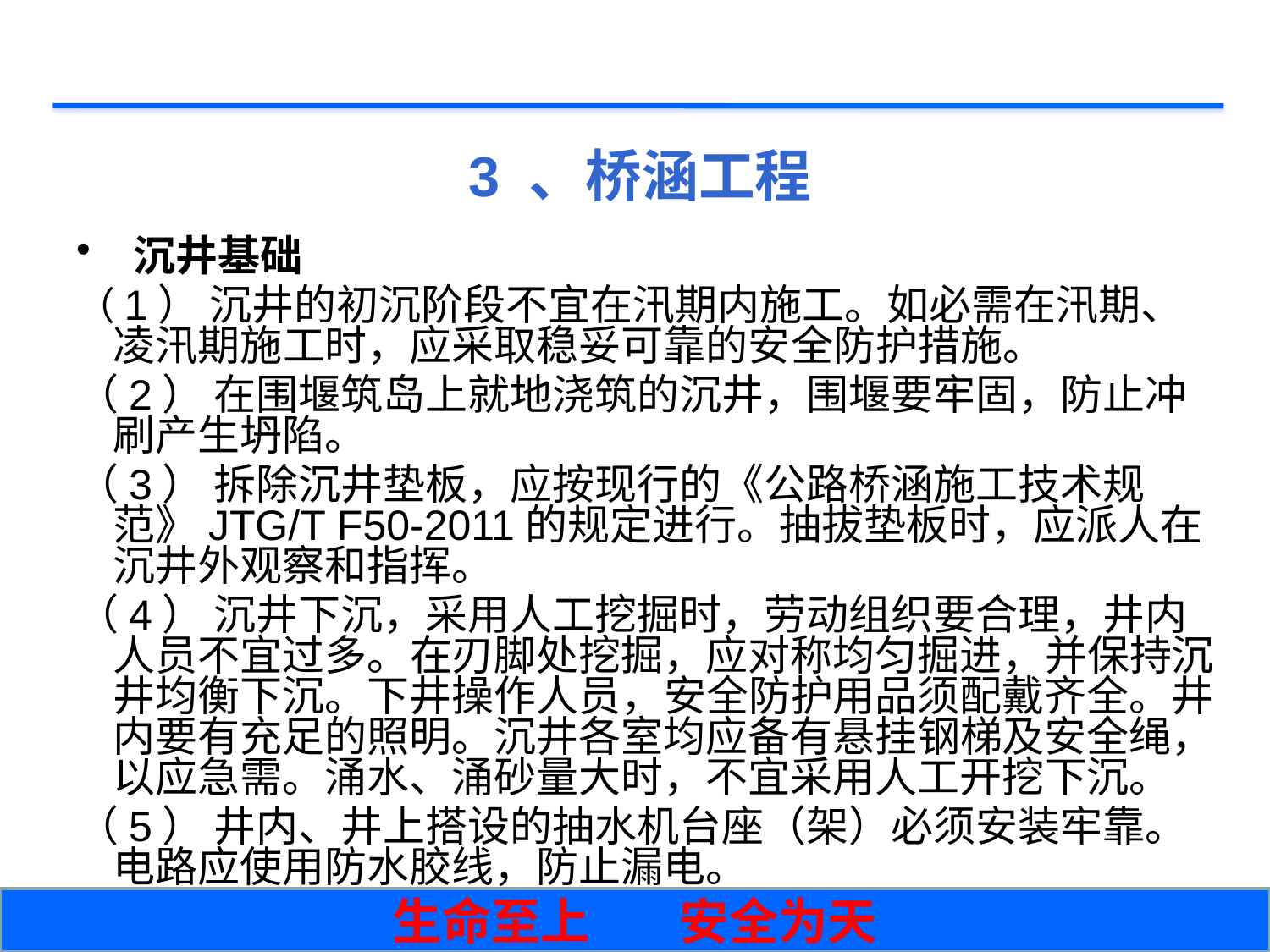

# 3 、桥涵工程
 沉井基础
（1） 沉井的初沉阶段不宜在汛期内施工。如必需在汛期、凌汛期施工时，应采取稳妥可靠的安全防护措施。
（2） 在围堰筑岛上就地浇筑的沉井，围堰要牢固，防止冲刷产生坍陷。
（3） 拆除沉井垫板，应按现行的《公路桥涵施工技术规范》JTG/T F50-2011的规定进行。抽拔垫板时，应派人在沉井外观察和指挥。
（4） 沉井下沉，采用人工挖掘时，劳动组织要合理，井内人员不宜过多。在刃脚处挖掘，应对称均匀掘进，并保持沉井均衡下沉。下井操作人员，安全防护用品须配戴齐全。井内要有充足的照明。沉井各室均应备有悬挂钢梯及安全绳，以应急需。涌水、涌砂量大时，不宜采用人工开挖下沉。
（5） 井内、井上搭设的抽水机台座（架）必须安装牢靠。电路应使用防水胶线，防止漏电。